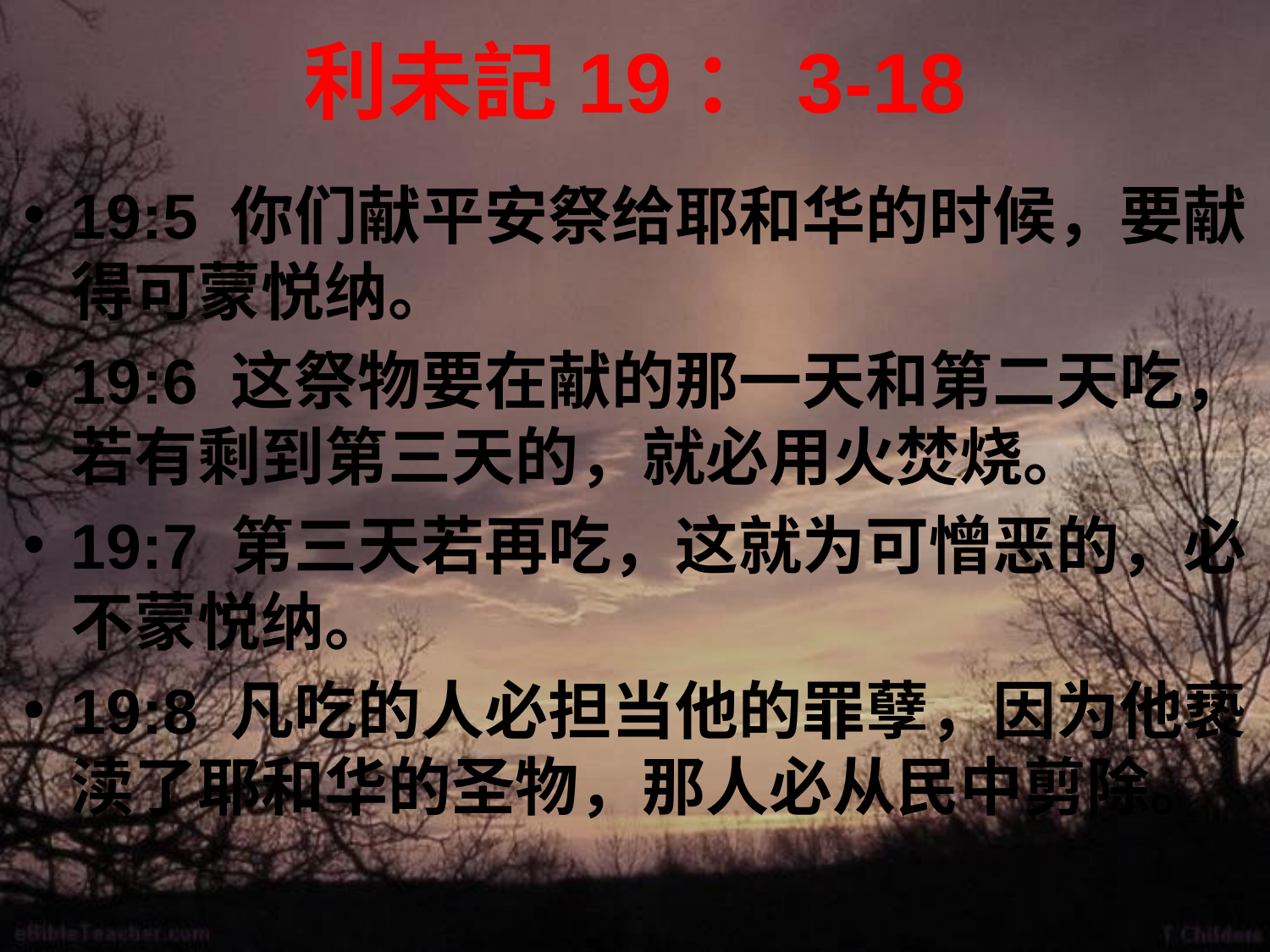

# 利未記19：3-18
19:5 你们献平安祭给耶和华的时候，要献得可蒙悦纳。
19:6 这祭物要在献的那一天和第二天吃，若有剩到第三天的，就必用火焚烧。
19:7 第三天若再吃，这就为可憎恶的，必不蒙悦纳。
19:8 凡吃的人必担当他的罪孽，因为他亵渎了耶和华的圣物，那人必从民中剪除。